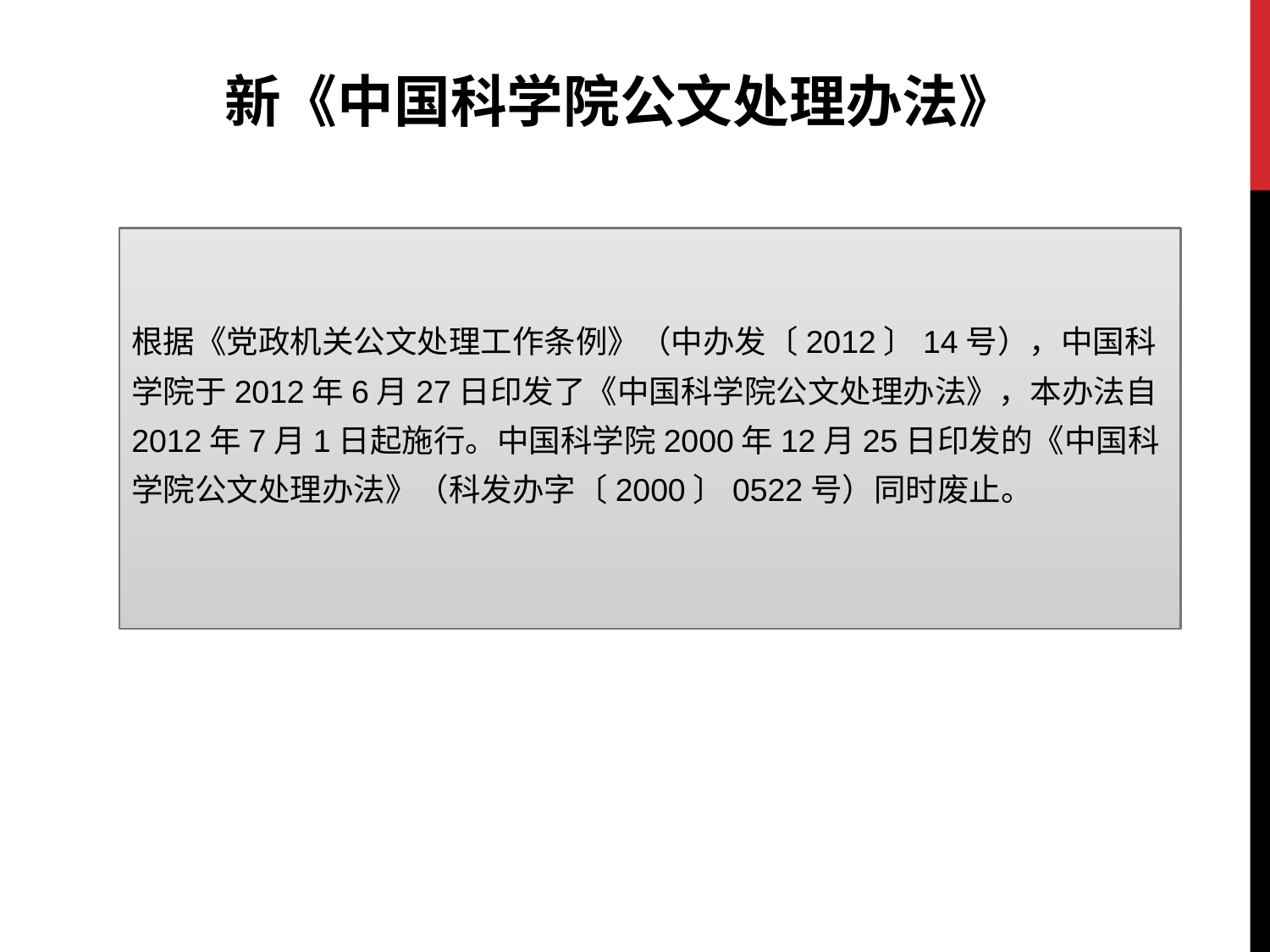

新《中国科学院公文处理办法》

根据《党政机关公文处理工作条例》（中办发〔2012〕14号），中国科学院于2012年6月27日印发了《中国科学院公文处理办法》，本办法自2012年7月1日起施行。中国科学院2000年12月25日印发的《中国科学院公文处理办法》（科发办字〔2000〕0522号）同时废止。